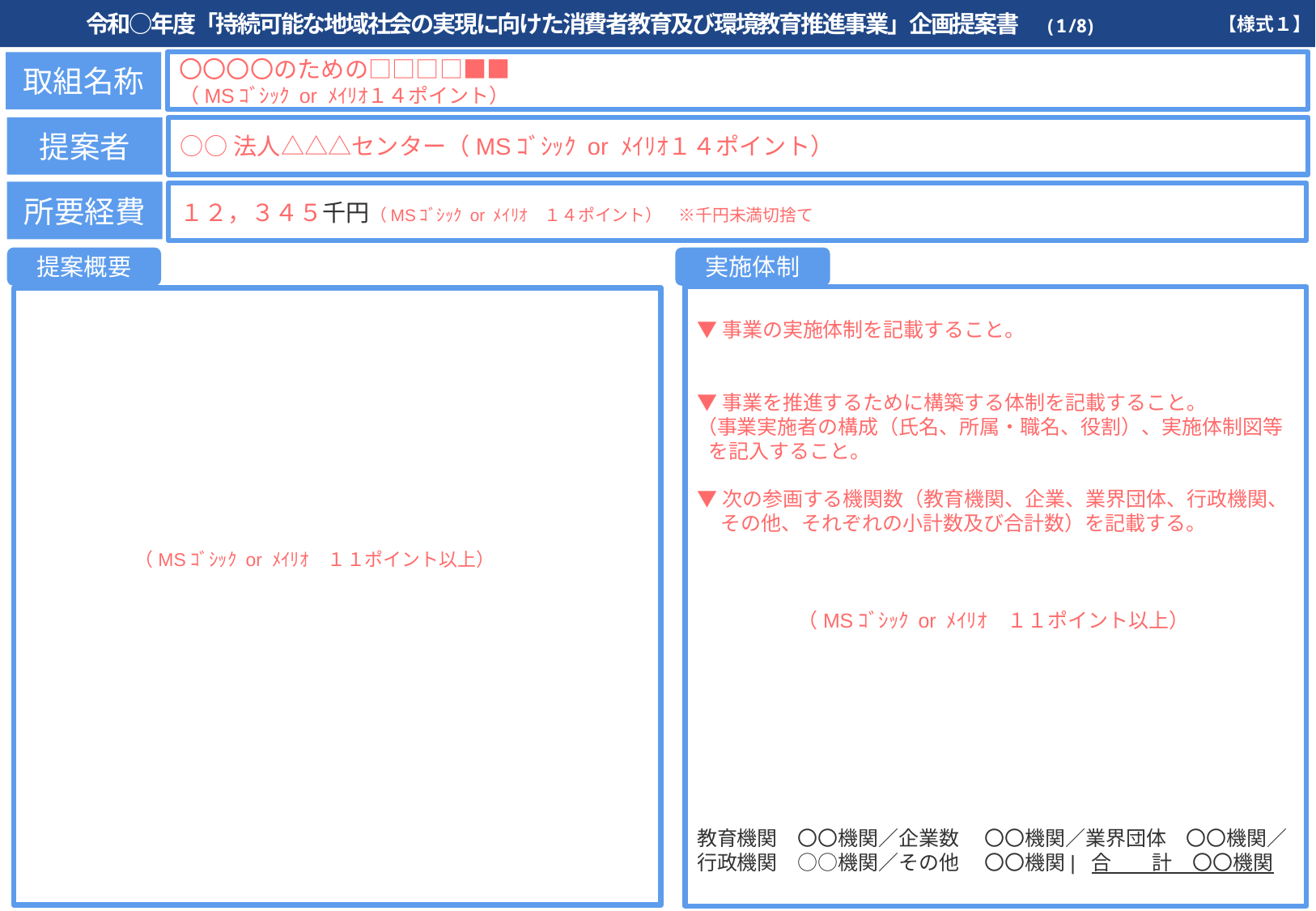

※「当該ページ／全体ページ数」を記載すること（以下同じ）
　（当該ページ数は自動的に入力されます。
　全体ページは置換機能で変換すれば一括で変更できます）
令和○年度「持続可能な地域社会の実現に向けた消費者教育及び環境教育推進事業」企画提案書　(1/8)
【様式１】
※委託要項上の事業名でなく、今回提案する取組の名称を記入すること。
取組名称
〇〇〇〇のための□□□□■■
（MSｺﾞｼｯｸ or ﾒｲﾘｵ１４ポイント）
※提案主体を法人格を含めて省略せず正式名称で記入すること。
提案者
○○法人△△△センター（MSｺﾞｼｯｸ or ﾒｲﾘｵ１４ポイント）
所要経費
１２，３４５千円（MSｺﾞｼｯｸ or ﾒｲﾘｵ　１４ポイント）　※千円未満切捨て
提案概要
実施体制

▼事業の実施体制を記載すること。

▼事業を推進するために構築する体制を記載すること｡
（事業実施者の構成（氏名、所属・職名、役割）、実施体制図等を記入すること。

▼次の参画する機関数（教育機関、企業、業界団体、行政機関、その他、それぞれの小計数及び合計数）を記載する。

　　　　　（MSｺﾞｼｯｸ or ﾒｲﾘｵ　１１ポイント以上）

教育機関　〇〇機関／企業数　 〇〇機関／業界団体　〇〇機関／
行政機関　○○機関／その他　 〇〇機関|  合　　計　〇〇機関

（MSｺﾞｼｯｸ or ﾒｲﾘｵ　１１ポイント以上）